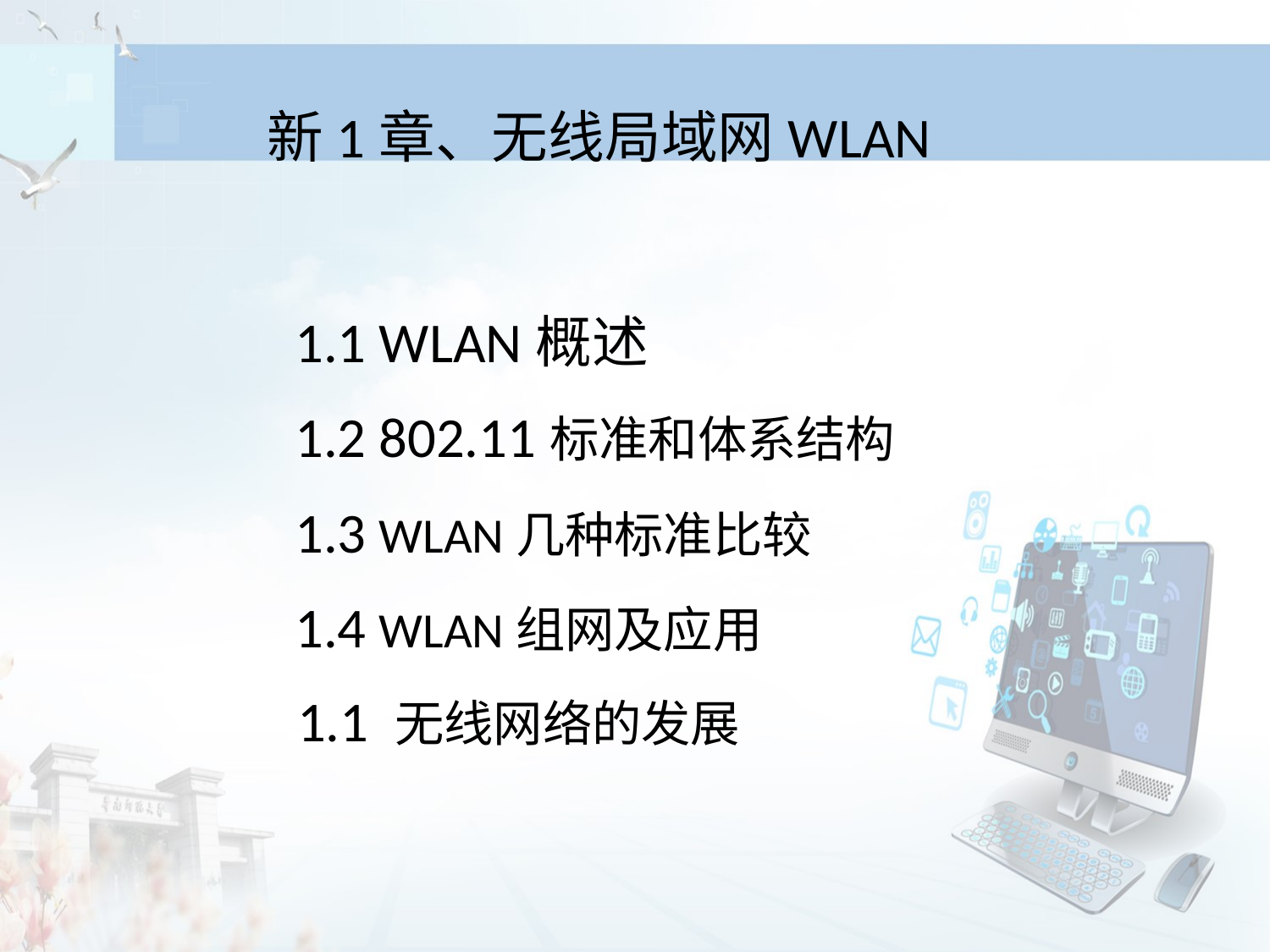

新1章、无线局域网WLAN
1.1 WLAN概述
1.2 802.11标准和体系结构
1.3 WLAN几种标准比较
1.4 WLAN组网及应用
1.1 无线网络的发展